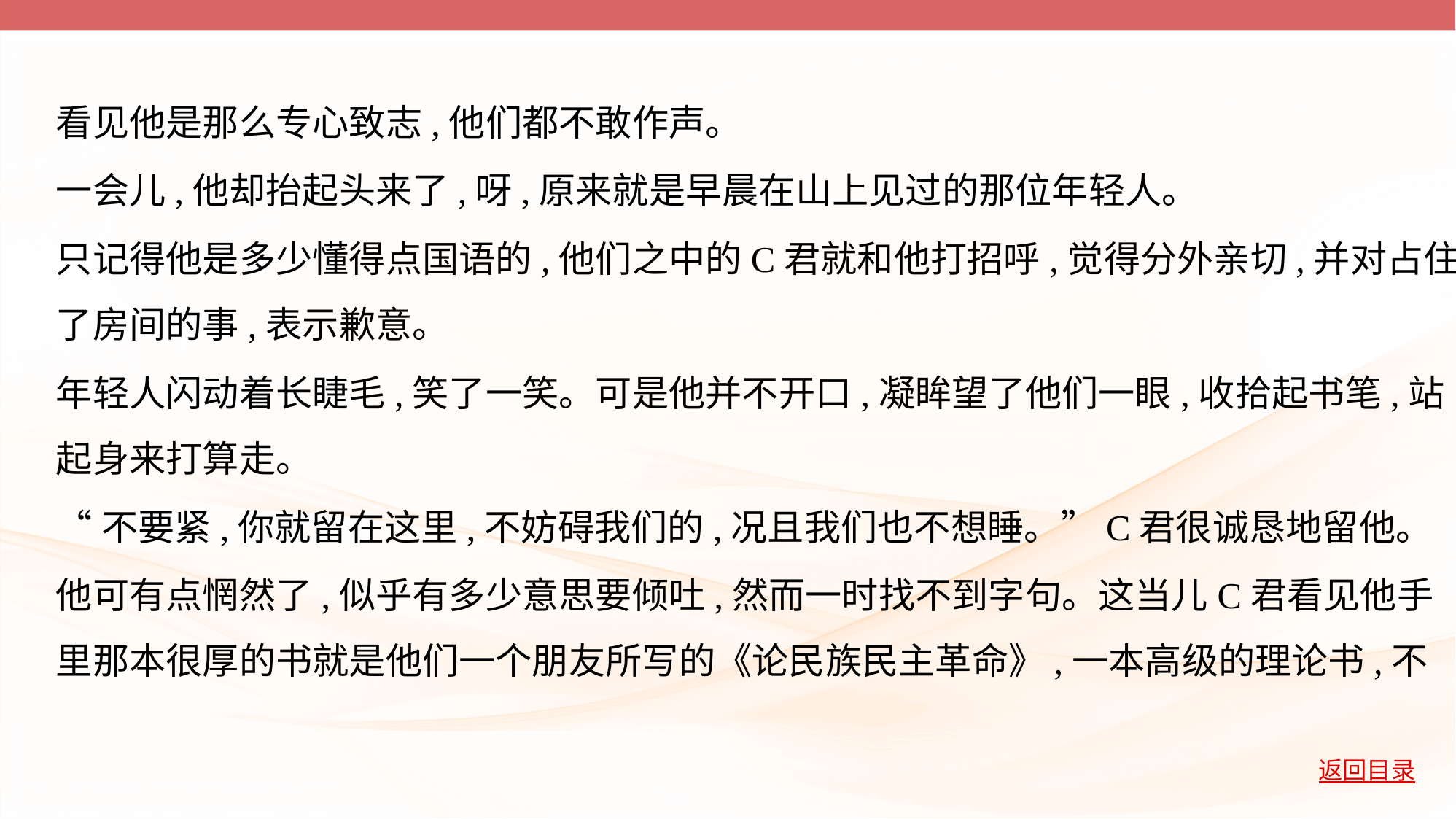

看见他是那么专心致志,他们都不敢作声。
一会儿,他却抬起头来了,呀,原来就是早晨在山上见过的那位年轻人。
只记得他是多少懂得点国语的,他们之中的C君就和他打招呼,觉得分外亲切,并对占住
了房间的事,表示歉意。
年轻人闪动着长睫毛,笑了一笑。可是他并不开口,凝眸望了他们一眼,收拾起书笔,站
起身来打算走。
“不要紧,你就留在这里,不妨碍我们的,况且我们也不想睡。”C君很诚恳地留他。
他可有点惘然了,似乎有多少意思要倾吐,然而一时找不到字句。这当儿C君看见他手
里那本很厚的书就是他们一个朋友所写的《论民族民主革命》,一本高级的理论书,不